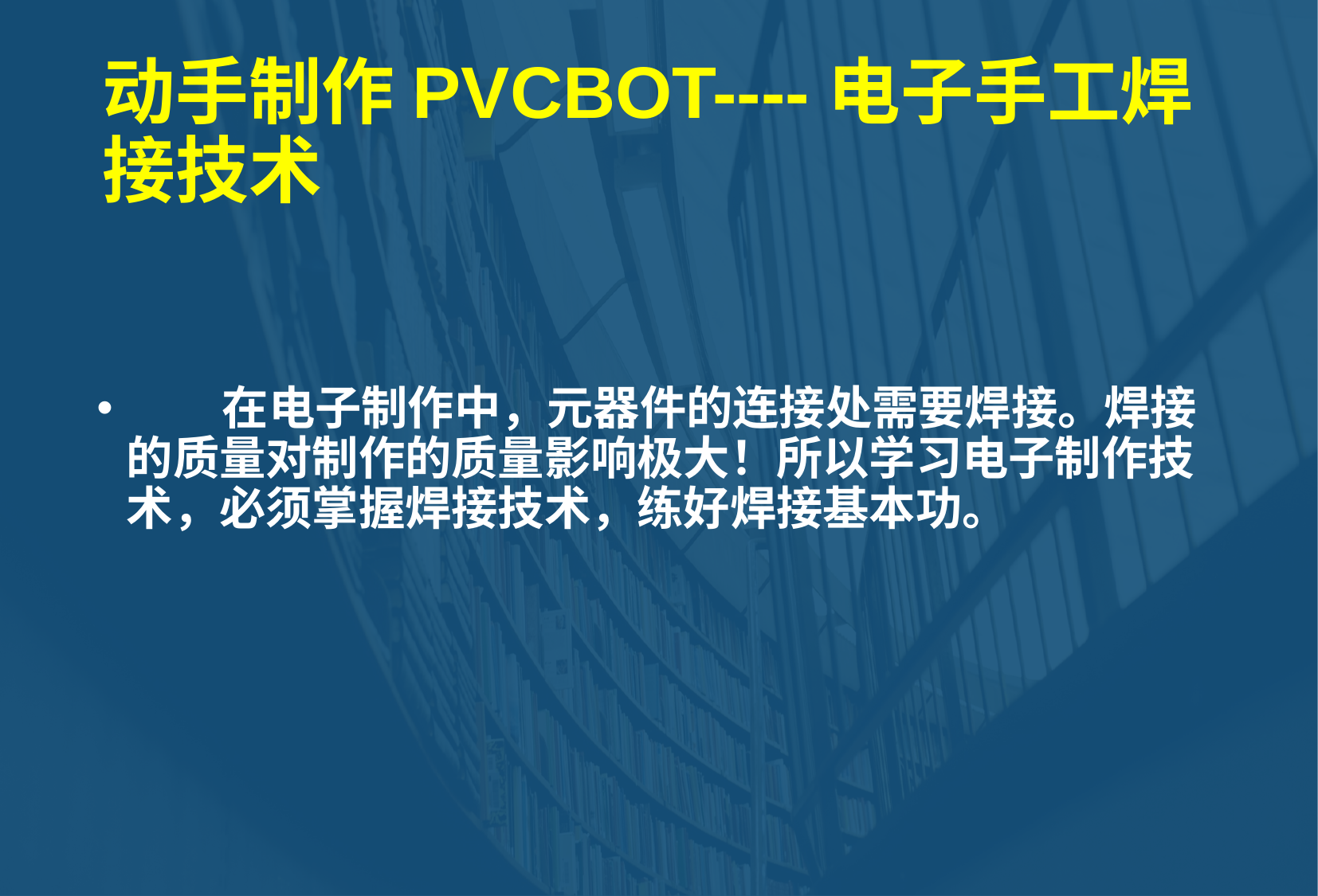

# 动手制作PVCBOT----电子手工焊接技术
        在电子制作中，元器件的连接处需要焊接。焊接的质量对制作的质量影响极大！所以学习电子制作技术，必须掌握焊接技术，练好焊接基本功。